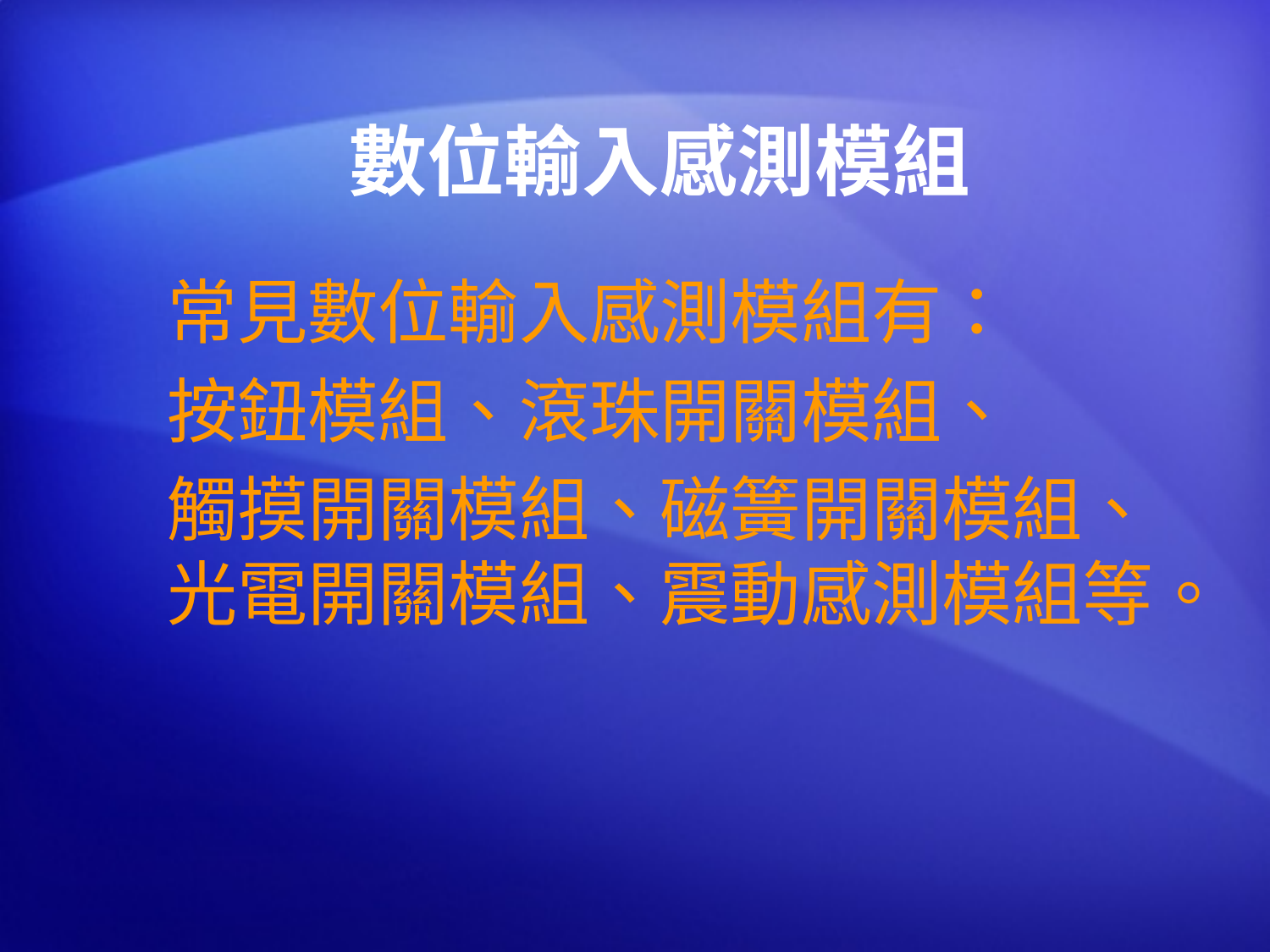

# 數位輸入感測模組
常見數位輸入感測模組有：
按鈕模組、滾珠開關模組、
觸摸開關模組、磁簧開關模組、光電開關模組、震動感測模組等。